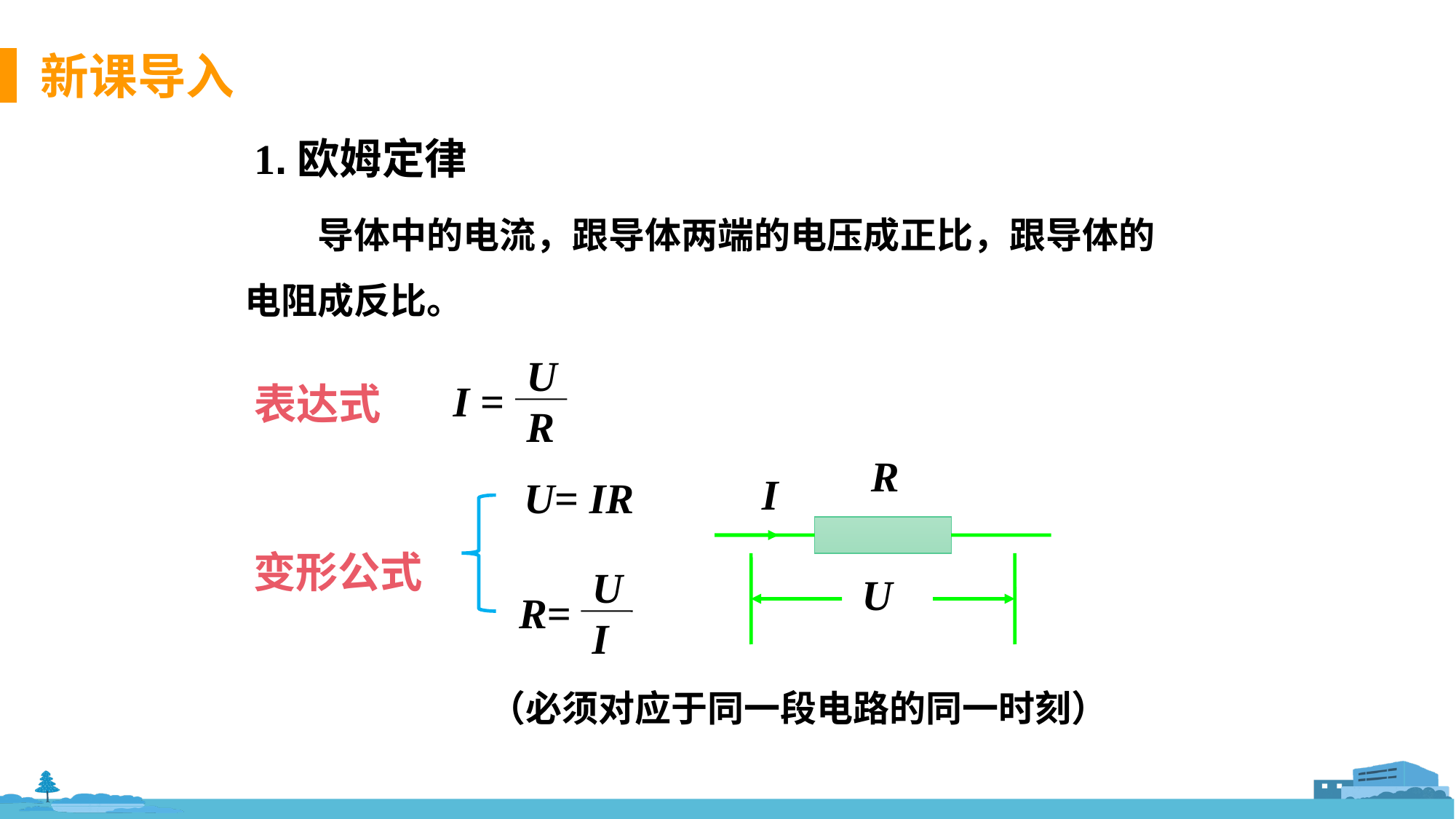

1.欧姆定律
　　导体中的电流，跟导体两端的电压成正比，跟导体的电阻成反比。
U
R
I =

表达式
R
I

U

U= IR

变形公式
U
I
R=

（必须对应于同一段电路的同一时刻）